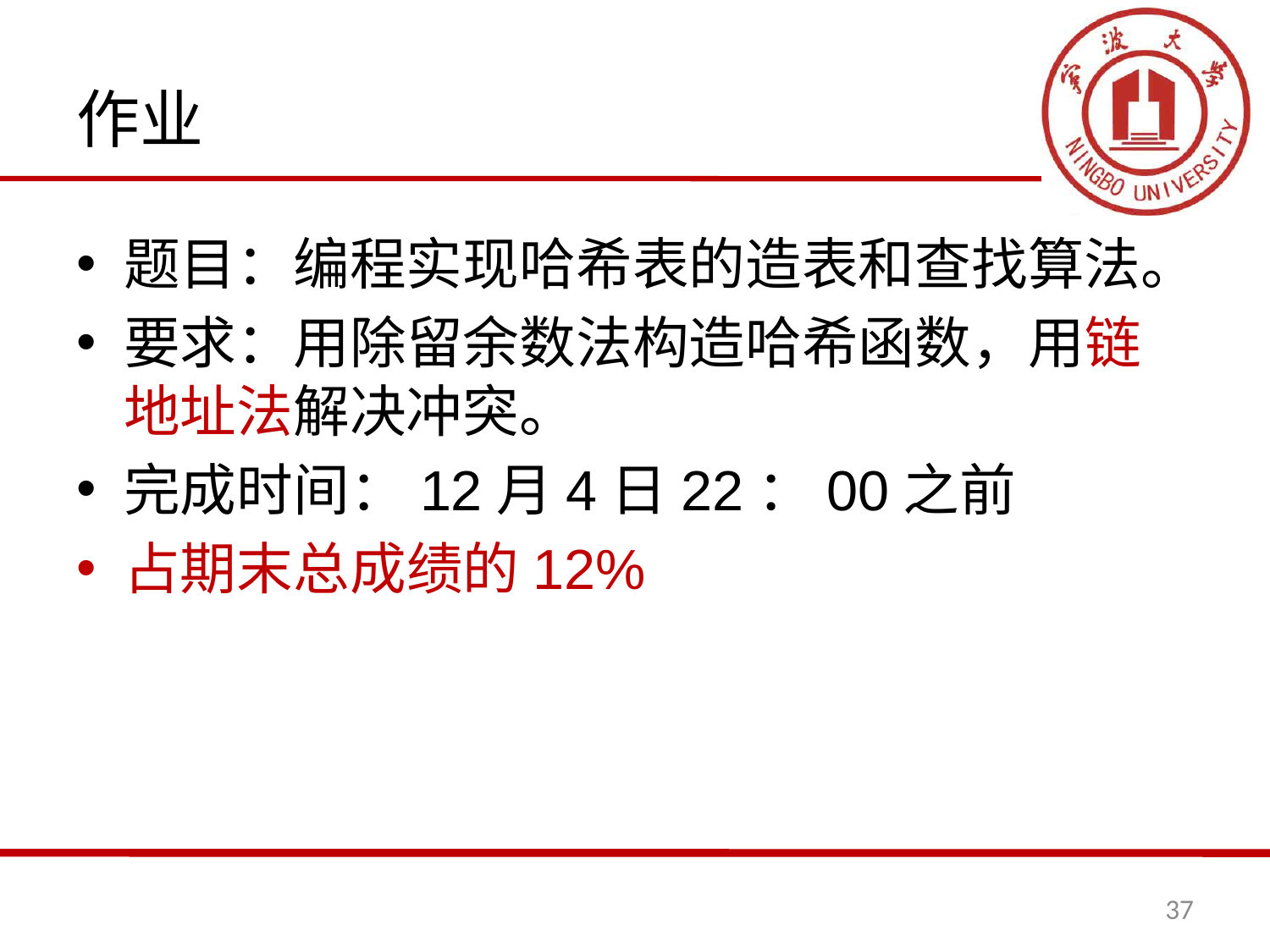

# 作业
题目：编程实现哈希表的造表和查找算法。
要求：用除留余数法构造哈希函数，用链地址法解决冲突。
完成时间：12月4日22：00之前
占期末总成绩的12%
37